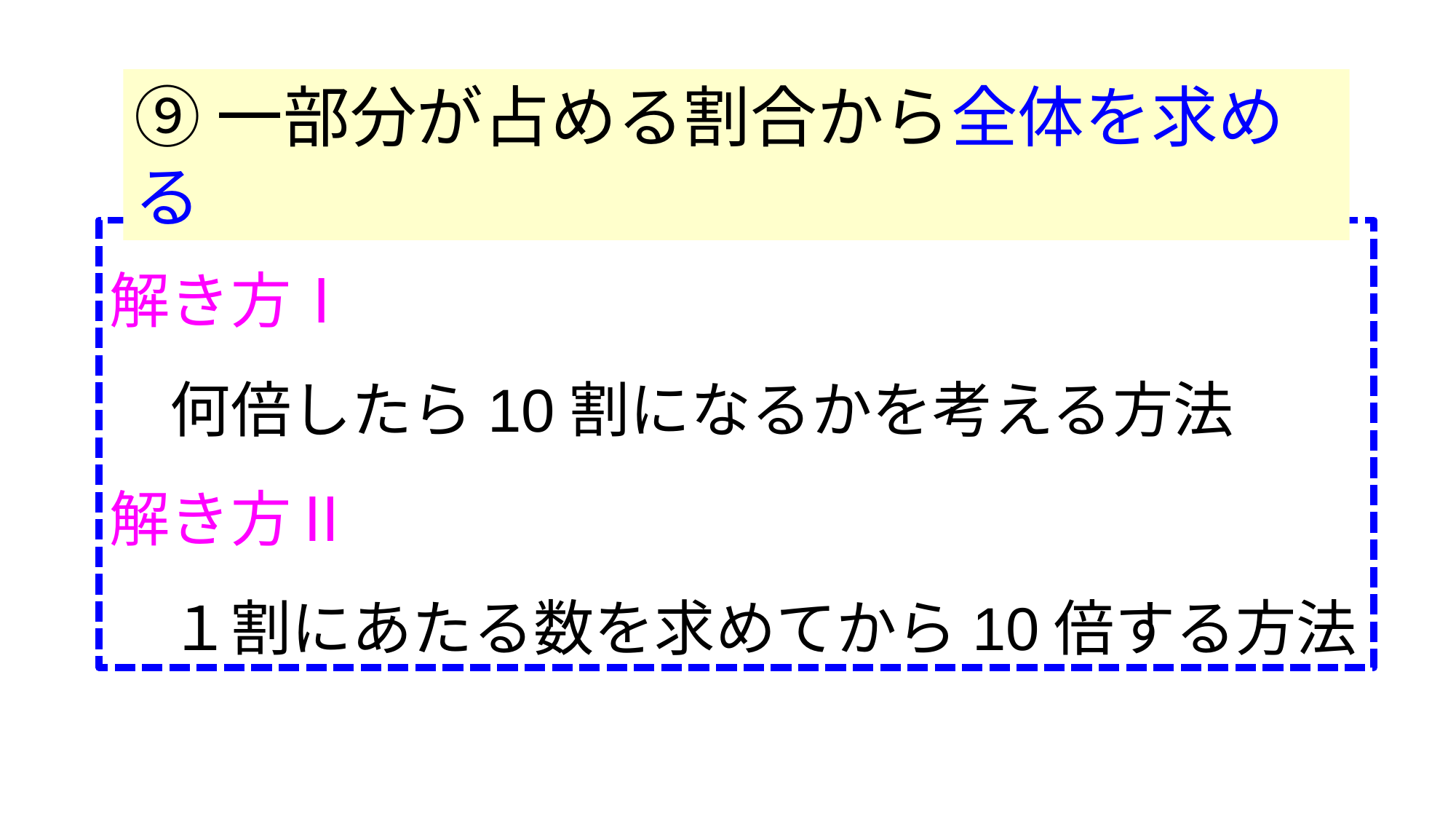

⑨一部分が占める割合から全体を求める
解き方Ⅰ
　何倍したら10割になるかを考える方法
解き方Ⅱ
　１割にあたる数を求めてから10倍する方法